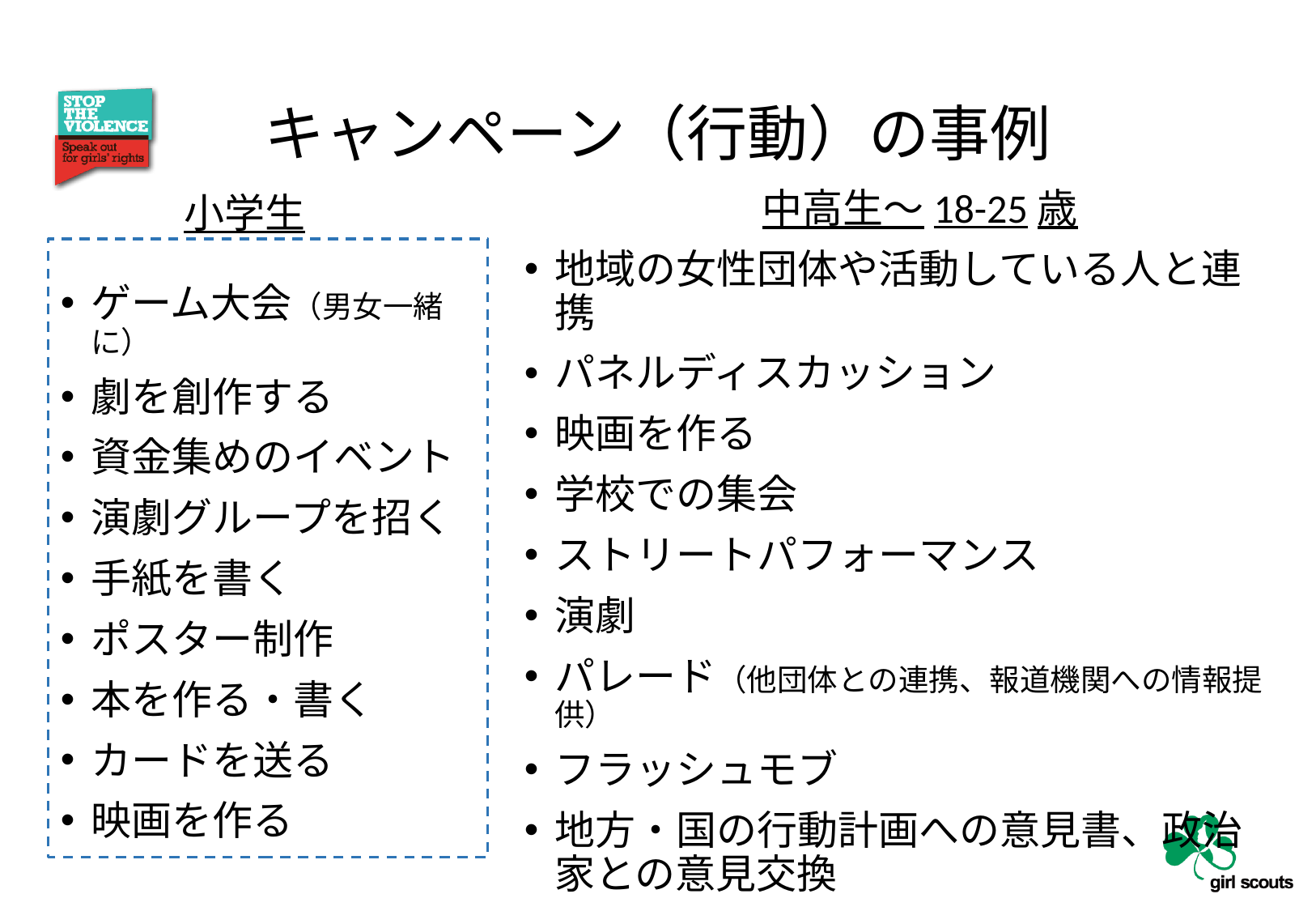

# キャンペーン（行動）の事例
中高生～18-25歳
小学生

ゲーム大会（男女一緒に）
劇を創作する
資金集めのイベント
演劇グループを招く
手紙を書く
ポスター制作
本を作る・書く
カードを送る
映画を作る

地域の女性団体や活動している人と連携
パネルディスカッション
映画を作る
学校での集会
ストリートパフォーマンス
演劇
パレード（他団体との連携、報道機関への情報提供）
フラッシュモブ
地方・国の行動計画への意見書、政治家との意見交換
政府や地方議会に手紙を書く